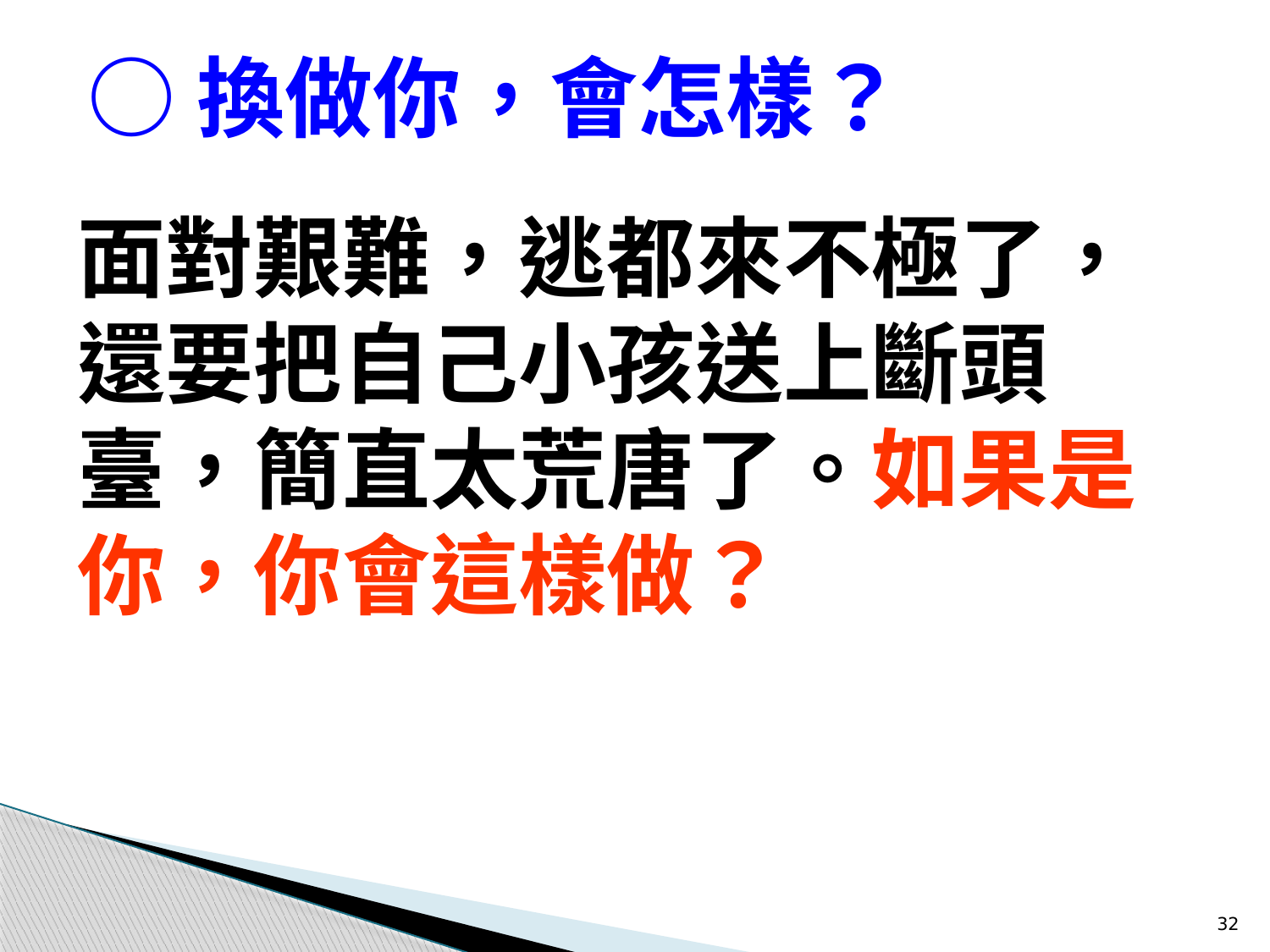

○換做你，會怎樣？
面對艱難，逃都來不極了，還要把自己小孩送上斷頭臺，簡直太荒唐了。如果是你，你會這樣做？

32